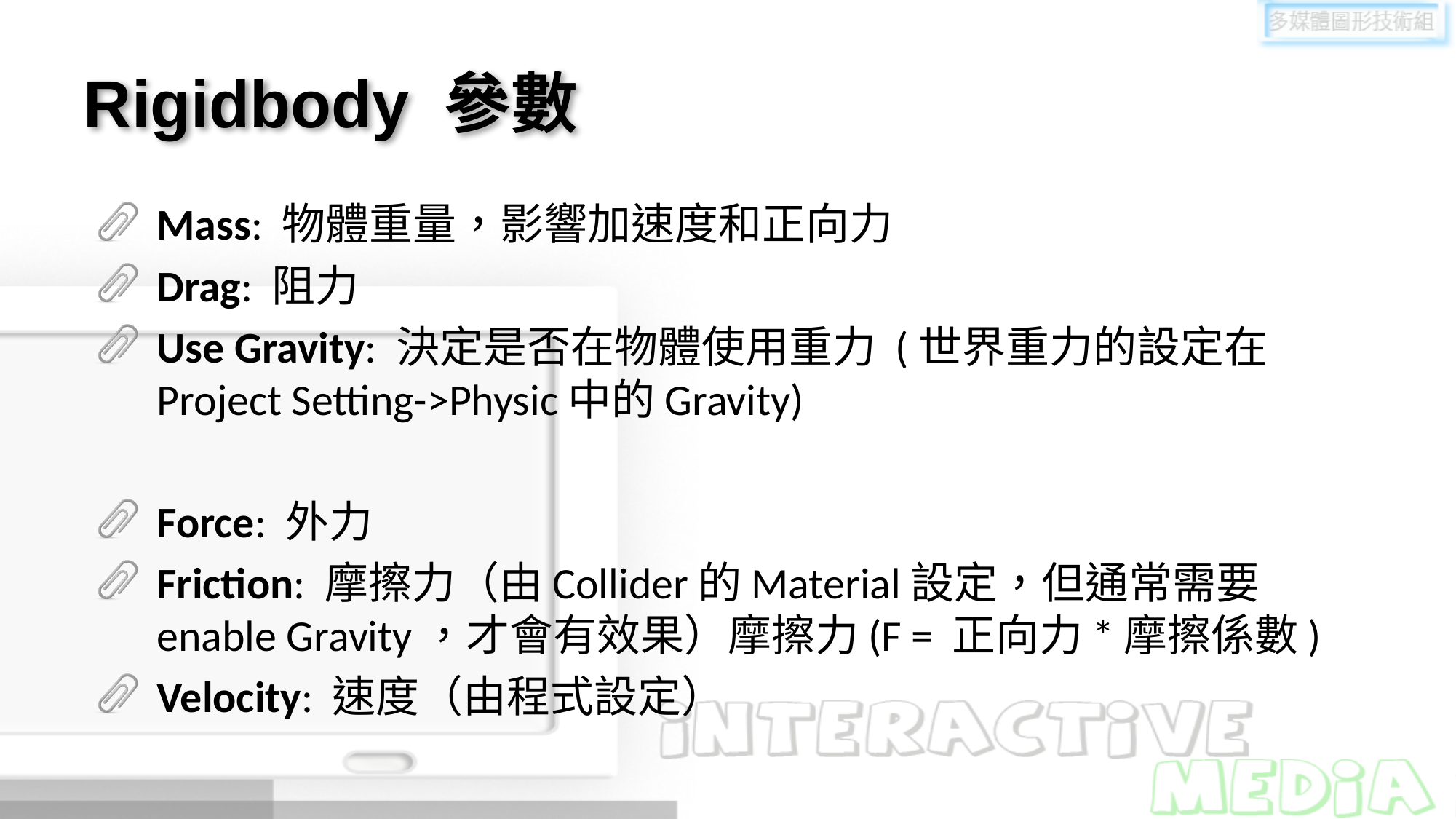

# Rigidbody 參數
Mass: 物體重量，影響加速度和正向力
Drag: 阻力
Use Gravity: 決定是否在物體使用重力 (世界重力的設定在 Project Setting->Physic中的Gravity)

Force: 外力
Friction: 摩擦力（由Collider的Material設定，但通常需要enable Gravity，才會有效果）摩擦力(F = 正向力*摩擦係數)
Velocity: 速度（由程式設定）